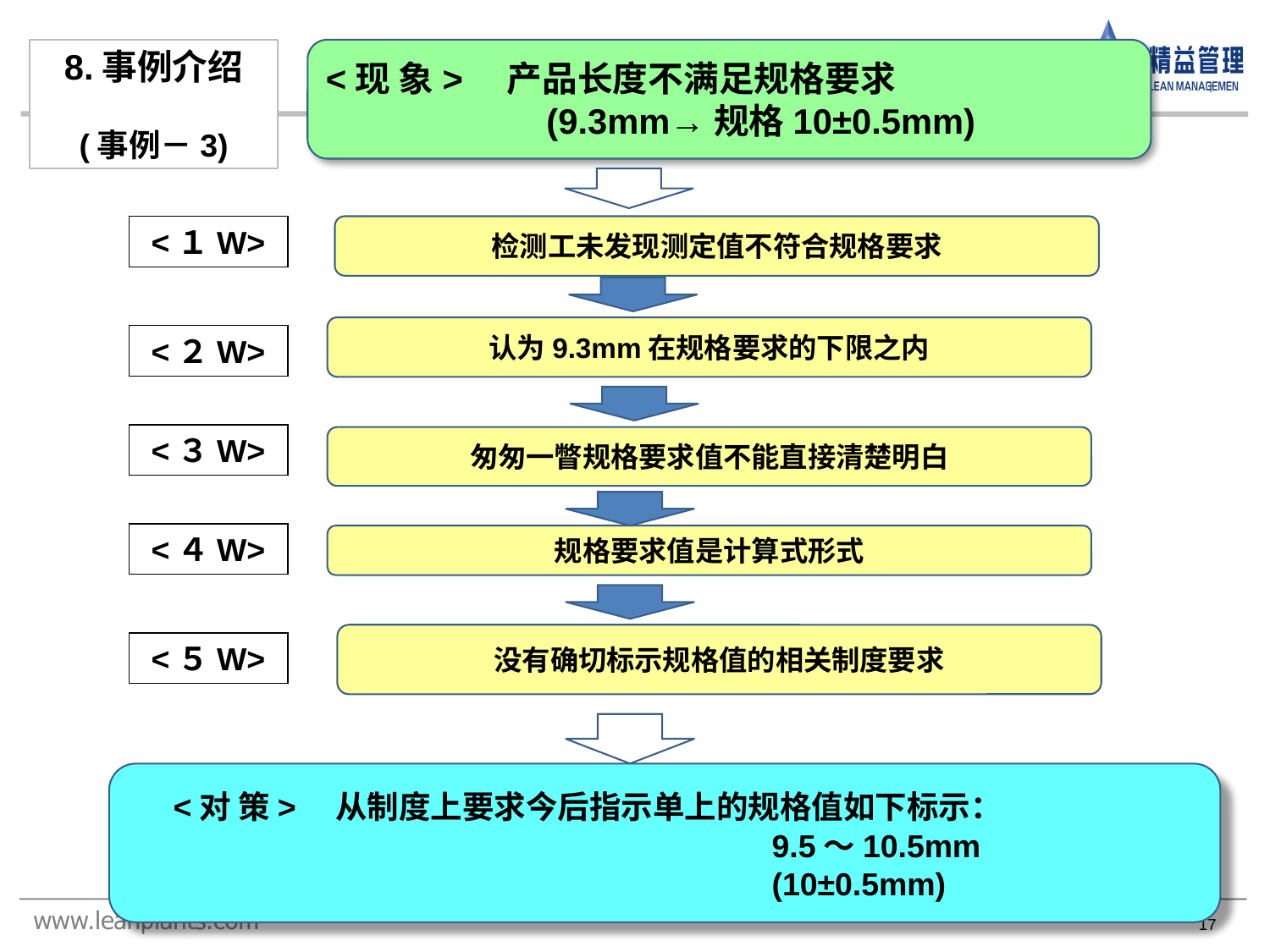

8.事例介绍

(事例－3)
<现 象>　产品长度不满足规格要求
　　　　　　(9.3mm→规格10±0.5mm)

检测工未发现测定值不符合规格要求
<１W>

认为9.3mm在规格要求的下限之内
<２W>

<３W>
匆匆一瞥规格要求值不能直接清楚明白

<４W>
规格要求值是计算式形式

没有确切标示规格值的相关制度要求
<５W>
\\\\\
　<对 策>　从制度上要求今后指示单上的规格值如下标示：
　　　　　　　　　　　　　　　　　　　　9.5～10.5mm
　　　　　　　　　　　　　　　　　　　　(10±0.5mm)